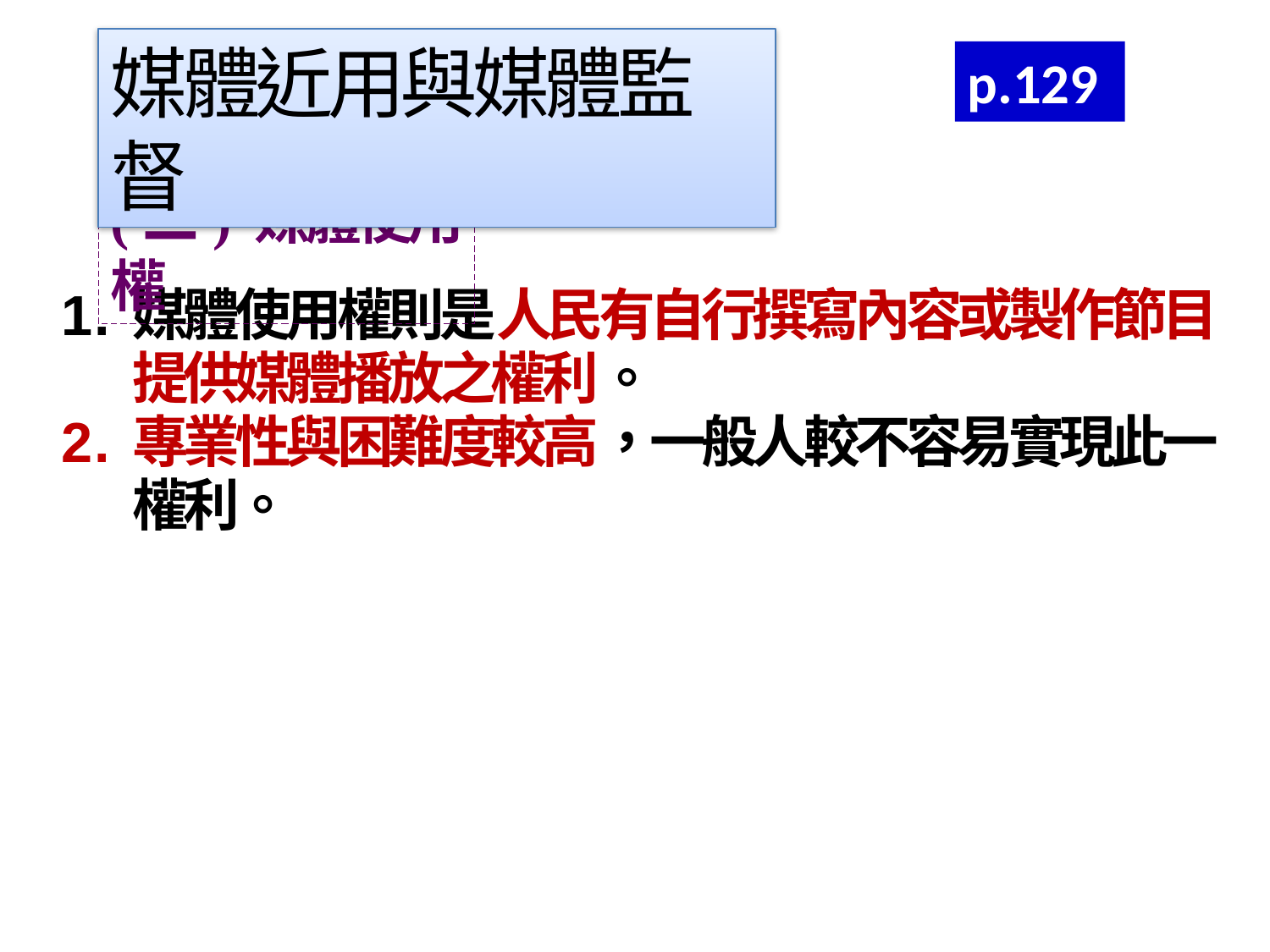

媒體近用與媒體監督
p.129
(二) 媒體使用權
媒體使用權則是人民有自行撰寫內容或製作節目提供媒體播放之權利。
專業性與困難度較高，一般人較不容易實現此一權利。